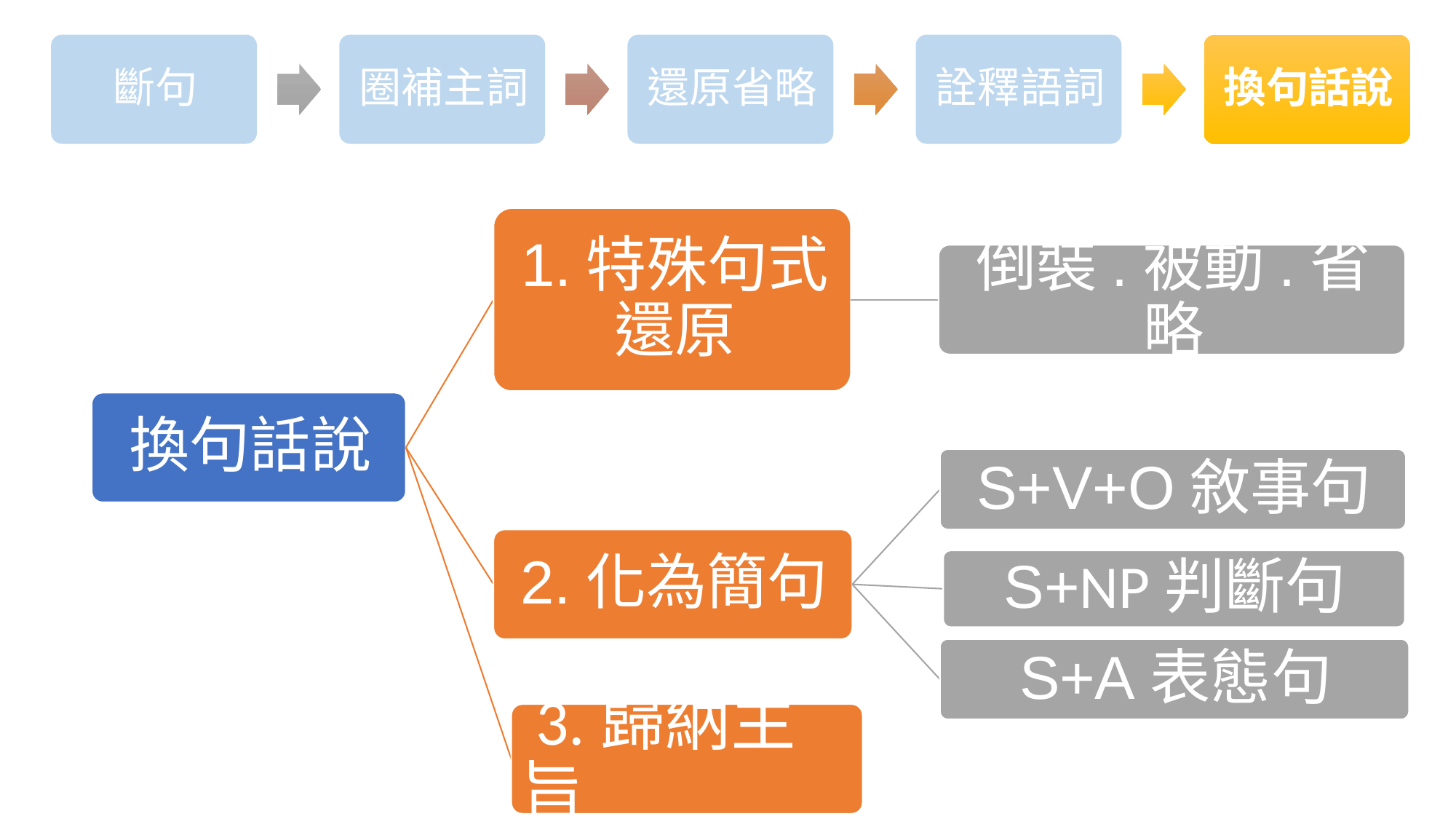

斷句

圈補主詞

還原省略

詮釋語詞

換句話說
換句話說

1.特殊句式還原

倒裝.被動.省略

2.化為簡句

S+V+O敘事句

S+NP判斷句

S+A表態句

 3.歸納主旨